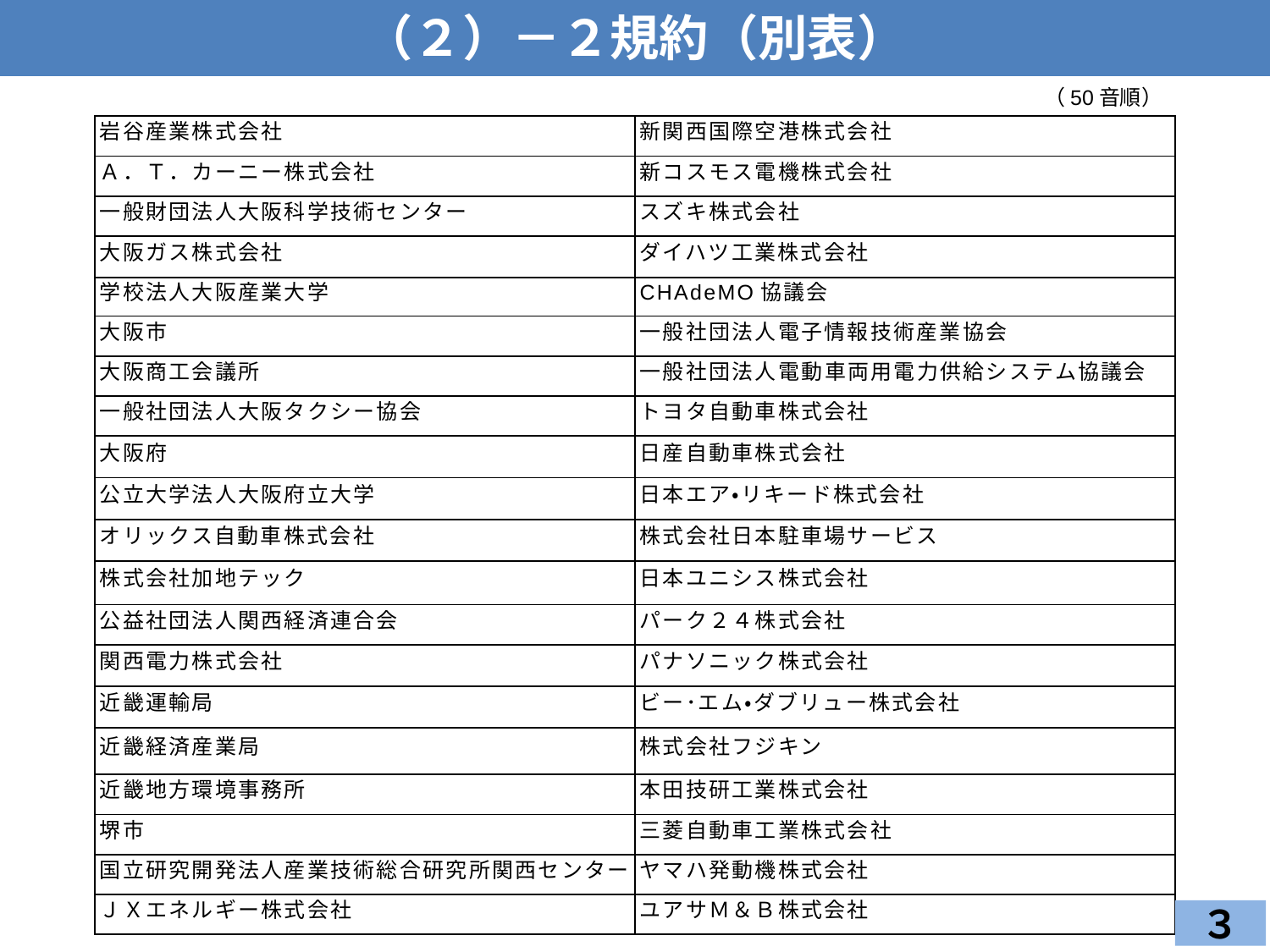

# （２）－２規約（別表）
（50音順）
| 岩谷産業株式会社 | 新関西国際空港株式会社 |
| --- | --- |
| Ａ．Ｔ．カーニー株式会社 | 新コスモス電機株式会社 |
| 一般財団法人大阪科学技術センター | スズキ株式会社 |
| 大阪ガス株式会社 | ダイハツ工業株式会社 |
| 学校法人大阪産業大学 | CHAdeMO協議会 |
| 大阪市 | 一般社団法人電子情報技術産業協会 |
| 大阪商工会議所 | 一般社団法人電動車両用電力供給システム協議会 |
| 一般社団法人大阪タクシー協会 | トヨタ自動車株式会社 |
| 大阪府 | 日産自動車株式会社 |
| 公立大学法人大阪府立大学 | 日本エア・リキード株式会社 |
| オリックス自動車株式会社 | 株式会社日本駐車場サービス |
| 株式会社加地テック | 日本ユニシス株式会社 |
| 公益社団法人関西経済連合会 | パーク２４株式会社 |
| 関西電力株式会社 | パナソニック株式会社 |
| 近畿運輸局 | ビー･エム・ダブリュー株式会社 |
| 近畿経済産業局 | 株式会社フジキン |
| 近畿地方環境事務所 | 本田技研工業株式会社 |
| 堺市 | 三菱自動車工業株式会社 |
| 国立研究開発法人産業技術総合研究所関西センター | ヤマハ発動機株式会社 |
| ＪＸエネルギー株式会社 | ユアサＭ＆Ｂ株式会社 |
３